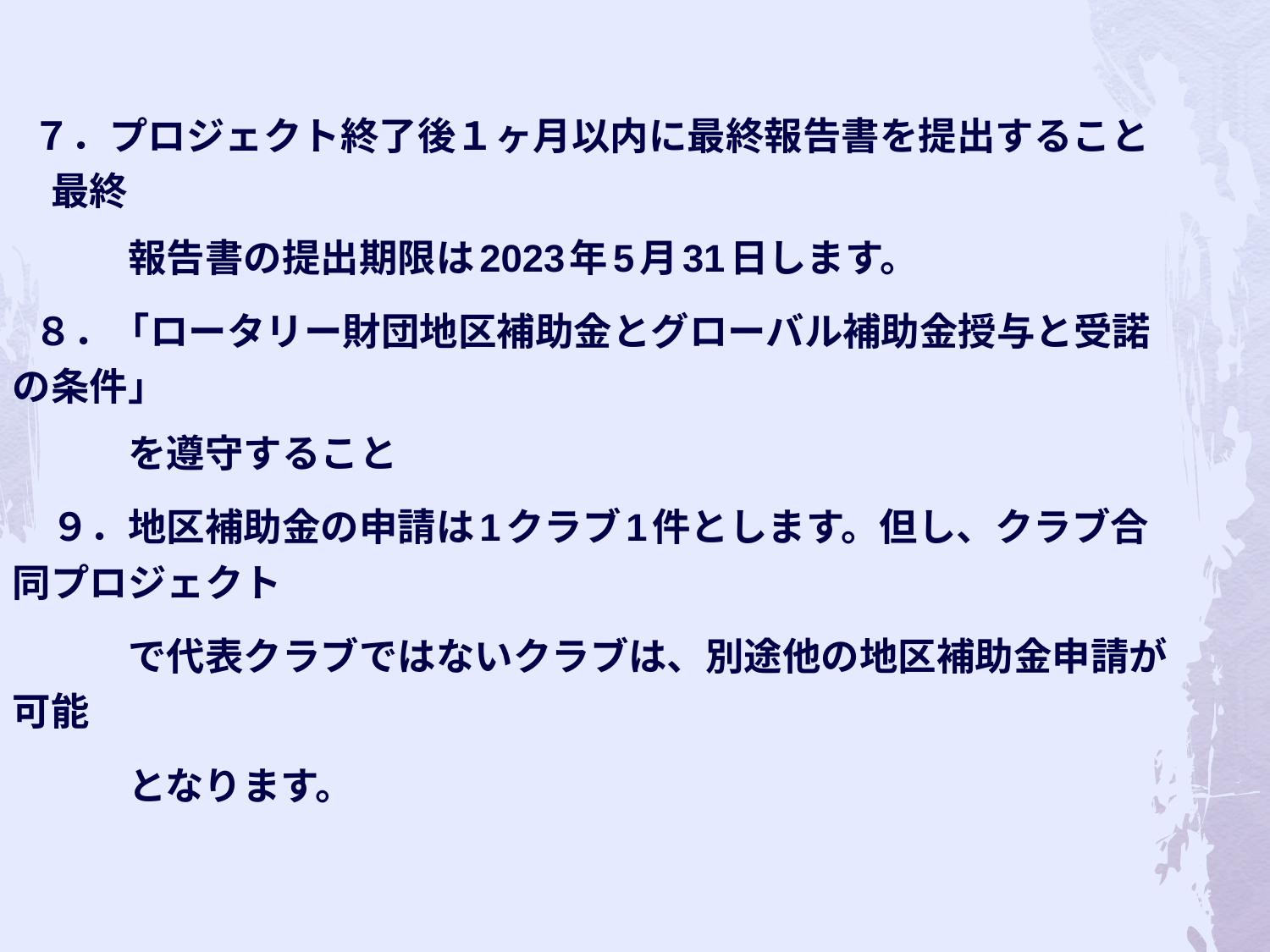

７．プロジェクト終了後１ヶ月以内に最終報告書を提出すること　最終
　　　報告書の提出期限は2023年5月31日します。
  ８．「ロータリー財団地区補助金とグローバル補助金授与と受諾の条件」
　　　を遵守すること
　９．地区補助金の申請は1クラブ1件とします。但し、クラブ合同プロジェクト
　　　で代表クラブではないクラブは、別途他の地区補助金申請が可能
　　　となります。